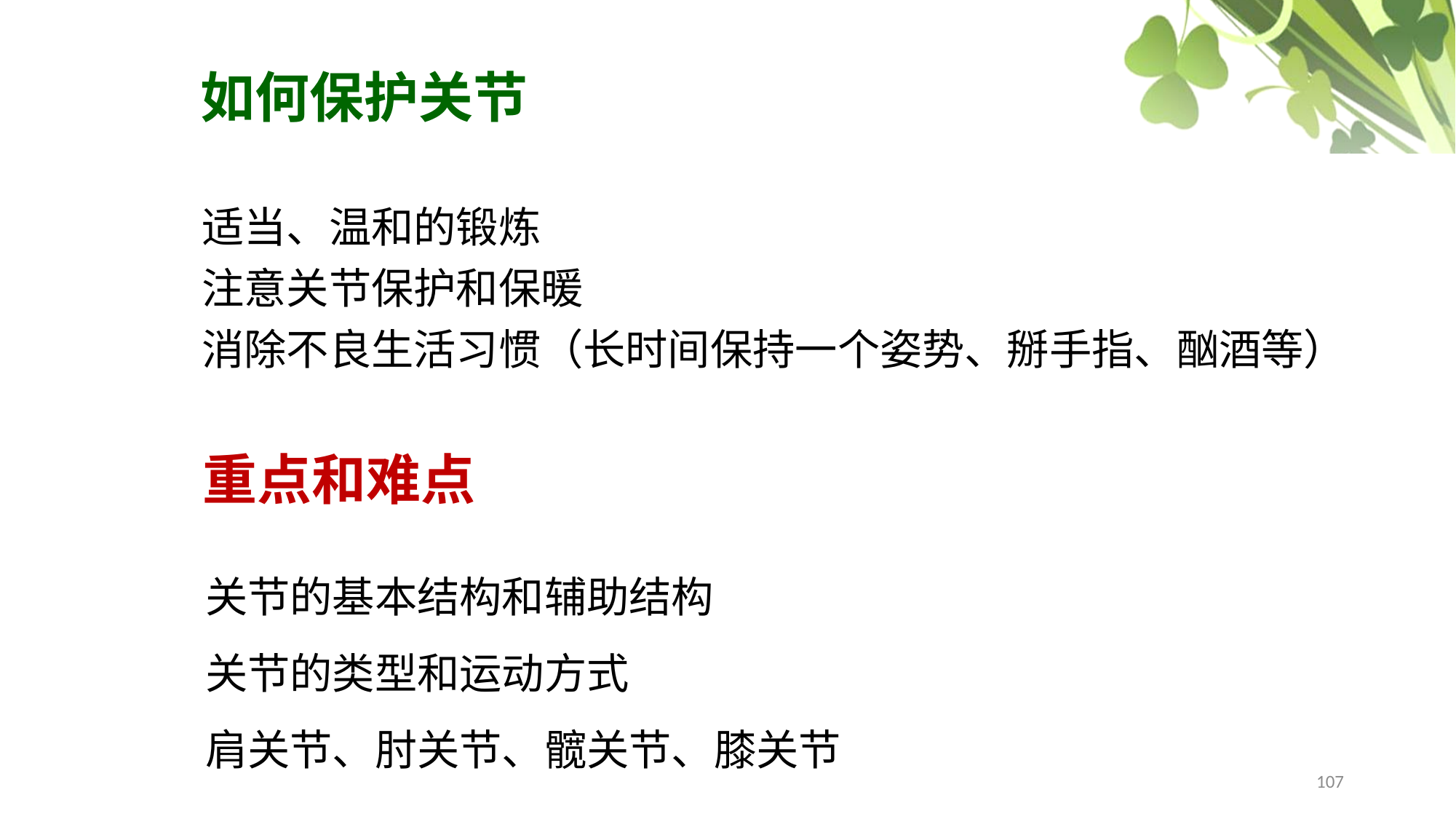

如何保护关节

适当、温和的锻炼
注意关节保护和保暖
消除不良生活习惯（长时间保持一个姿势、掰手指、酗酒等）

重点和难点
关节的基本结构和辅助结构
关节的类型和运动方式
肩关节、肘关节、髋关节、膝关节
107